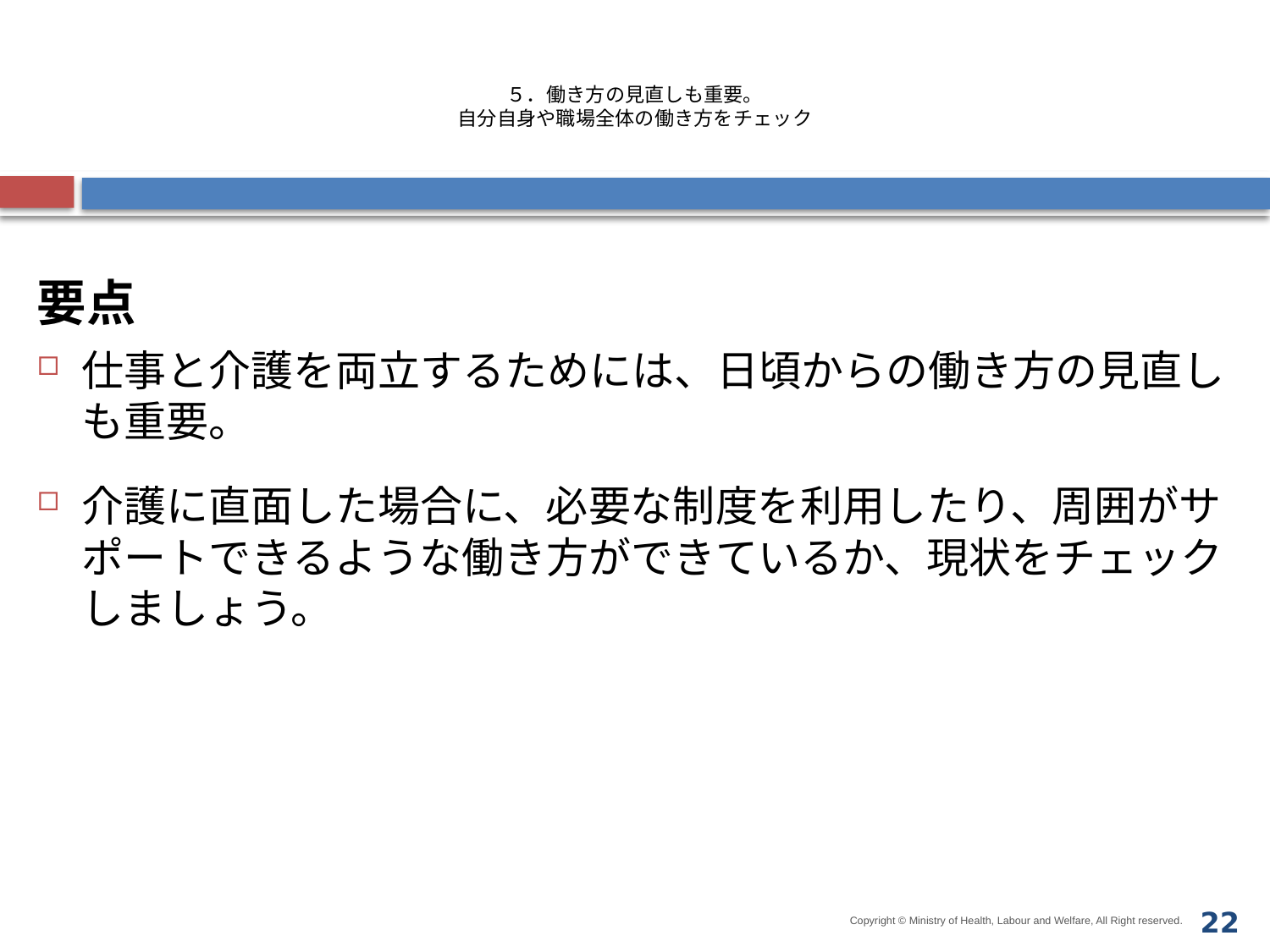

# ５．働き方の見直しも重要。 自分自身や職場全体の働き方をチェック
要点
仕事と介護を両立するためには、日頃からの働き方の見直しも重要。
介護に直面した場合に、必要な制度を利用したり、周囲がサポートできるような働き方ができているか、現状をチェックしましょう。

22